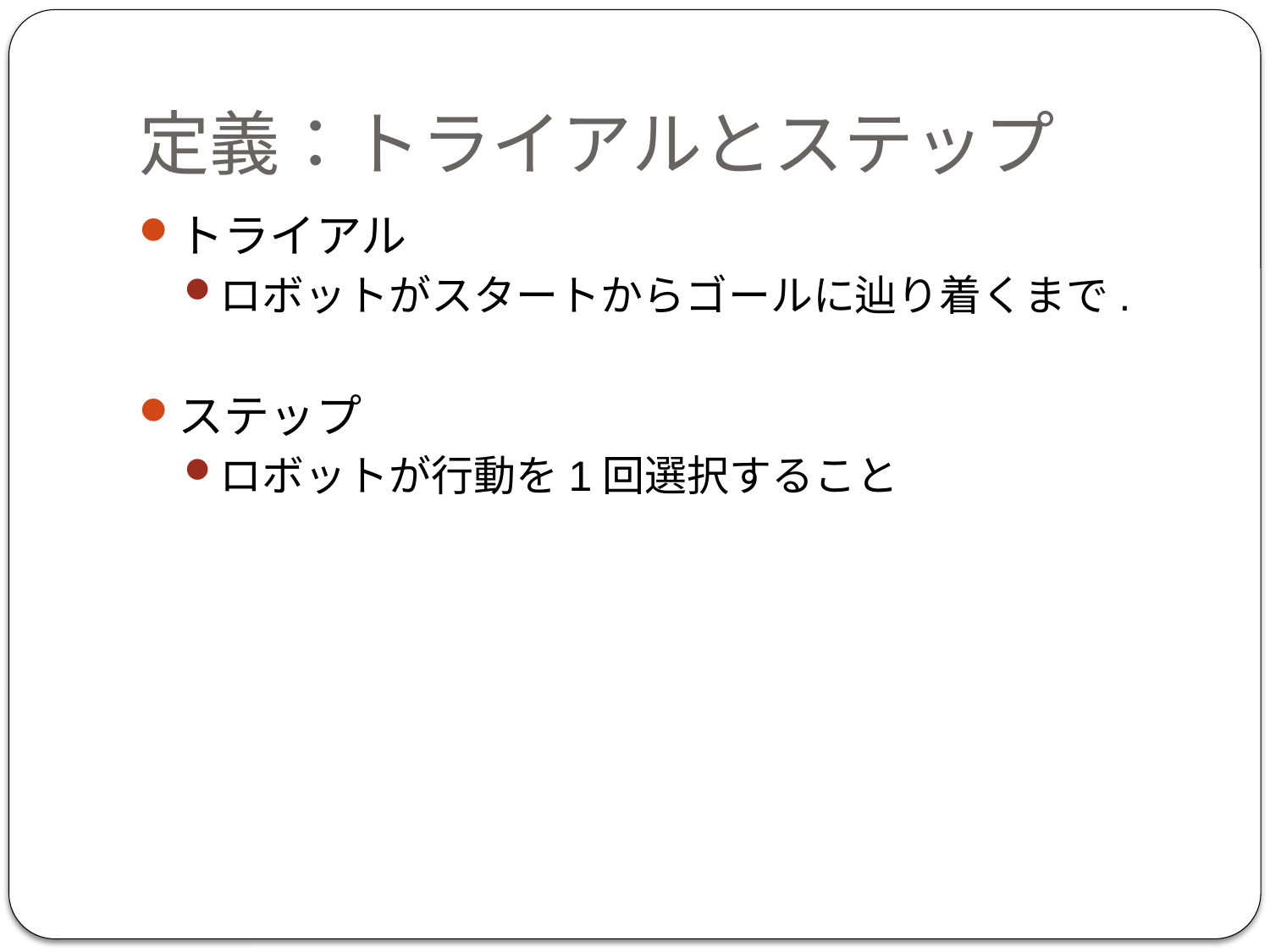

# 定義：トライアルとステップ
トライアル
ロボットがスタートからゴールに辿り着くまで.

ステップ
ロボットが行動を1回選択すること